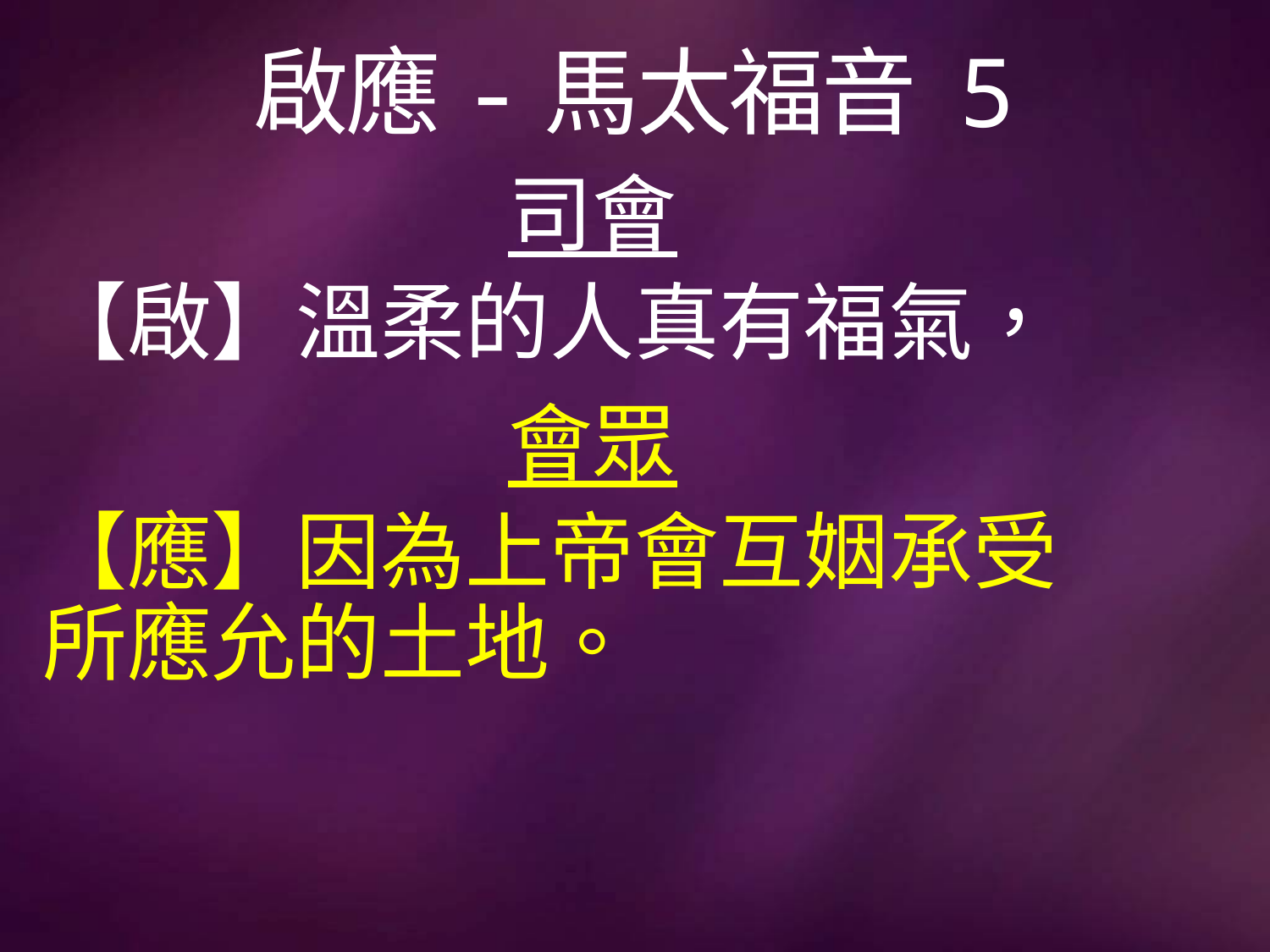

# 啟應-馬太福音 5
司會
【啟】溫柔的人真有福氣，

會眾
【應】因為上帝會互姻承受所應允的土地。